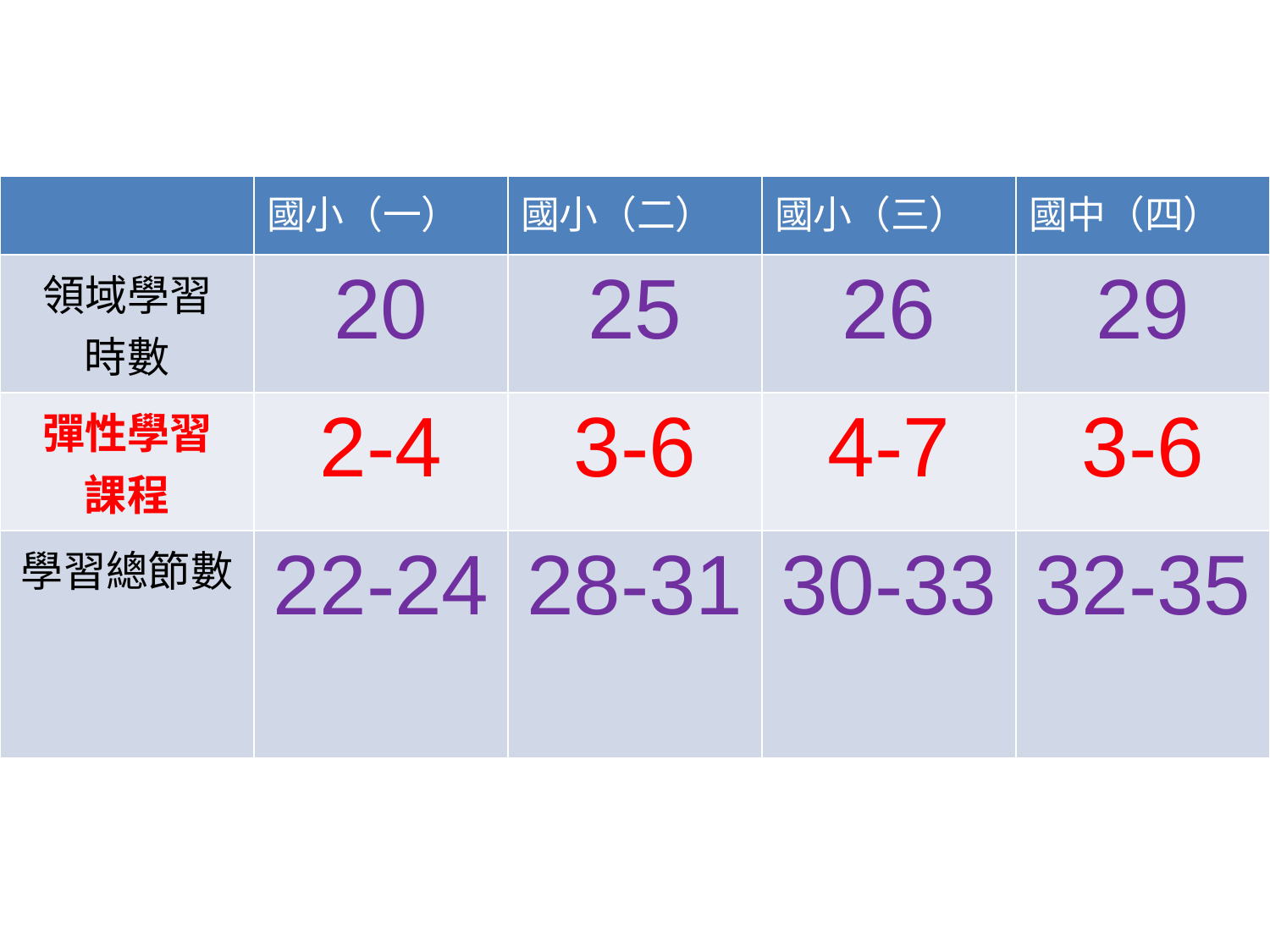

#
|  | 國小（一） | 國小（二） | 國小（三） | 國中（四） |
| --- | --- | --- | --- | --- |
| 領域學習 時數 | 20 | 25 | 26 | 29 |
| 彈性學習 課程 | 2-4 | 3-6 | 4-7 | 3-6 |
| 學習總節數 | 22-24 | 28-31 | 30-33 | 32-35 |